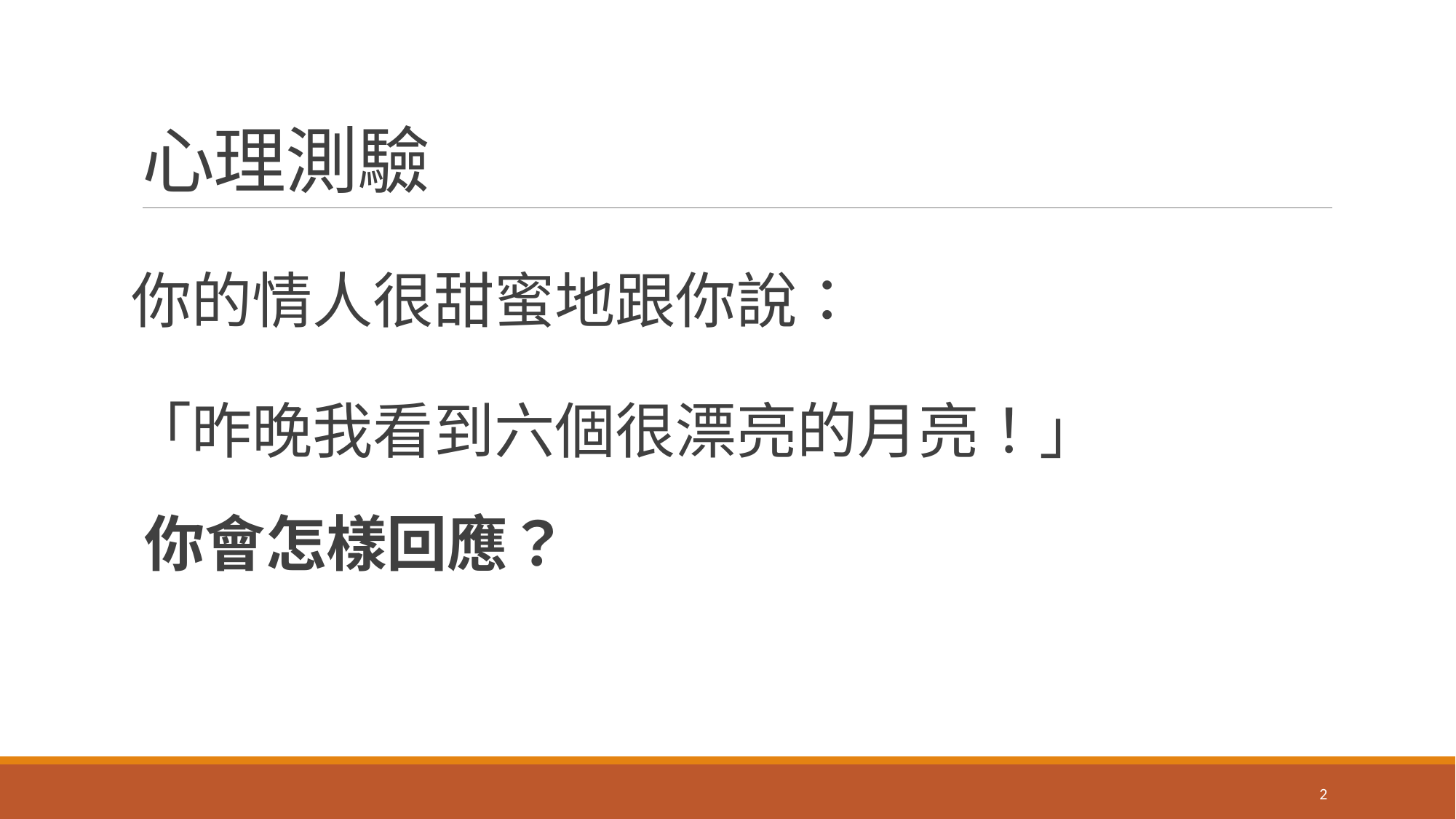

# 心理測驗
你的情人很甜蜜地跟你說：
「昨晚我看到六個很漂亮的月亮！」
你會怎樣回應？
2